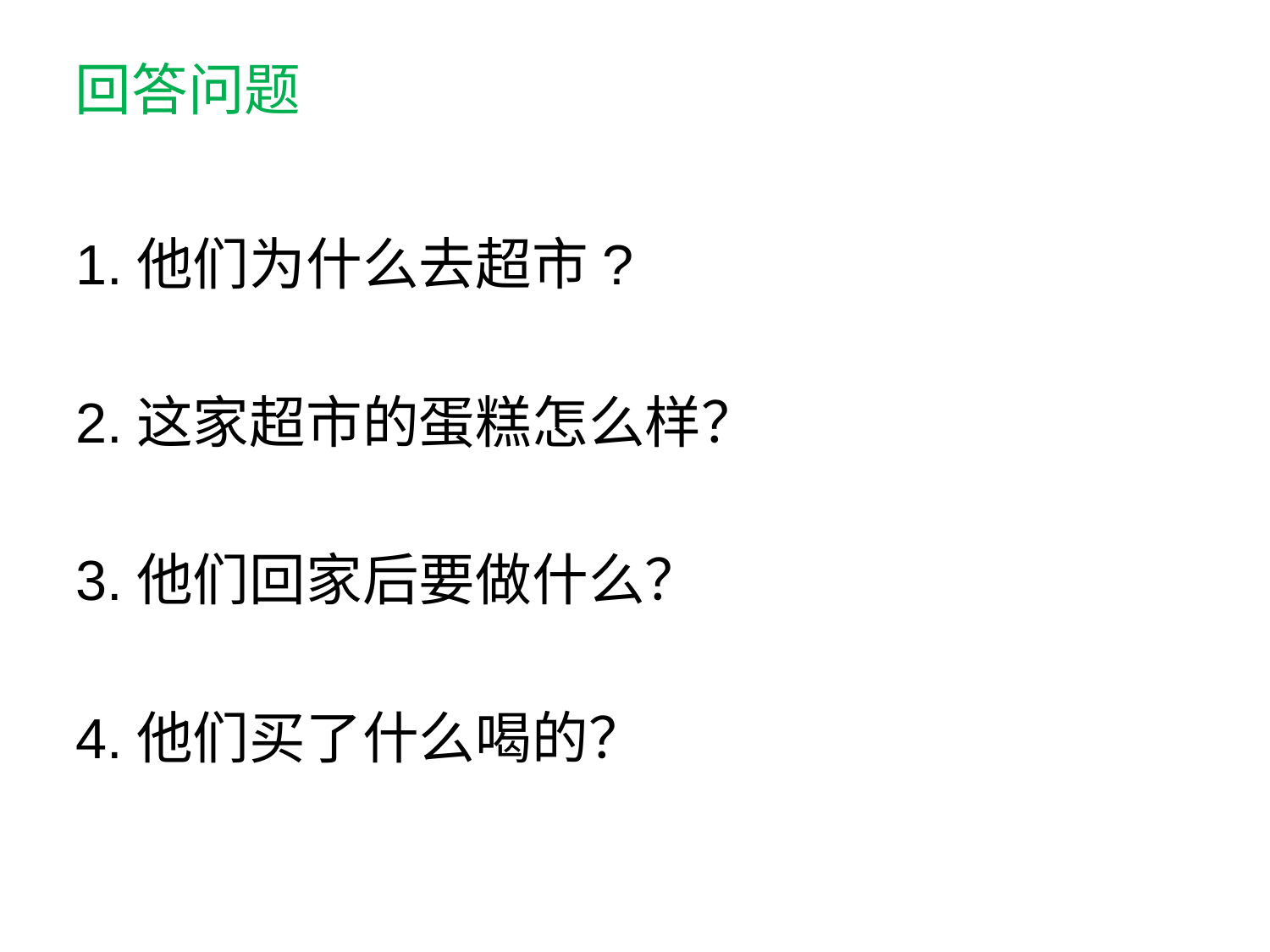

回答问题
1.他们为什么去超市?

2.这家超市的蛋糕怎么样？

3.他们回家后要做什么？

4.他们买了什么喝的？